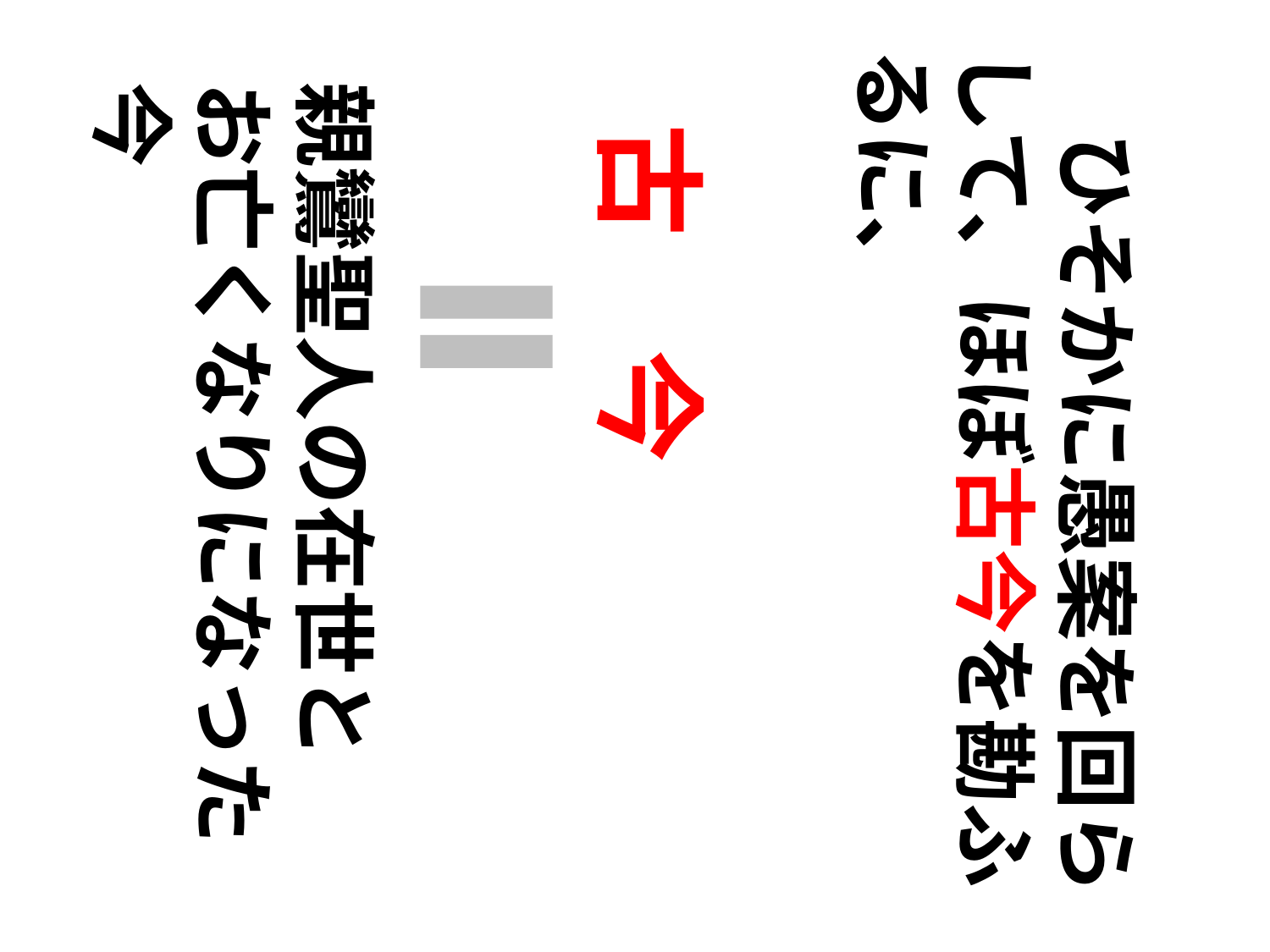

ひそかに愚案を回らして、ほぼ古今を勘ふるに、
親鸞聖人の在世と
お亡くなりになった今
古　今